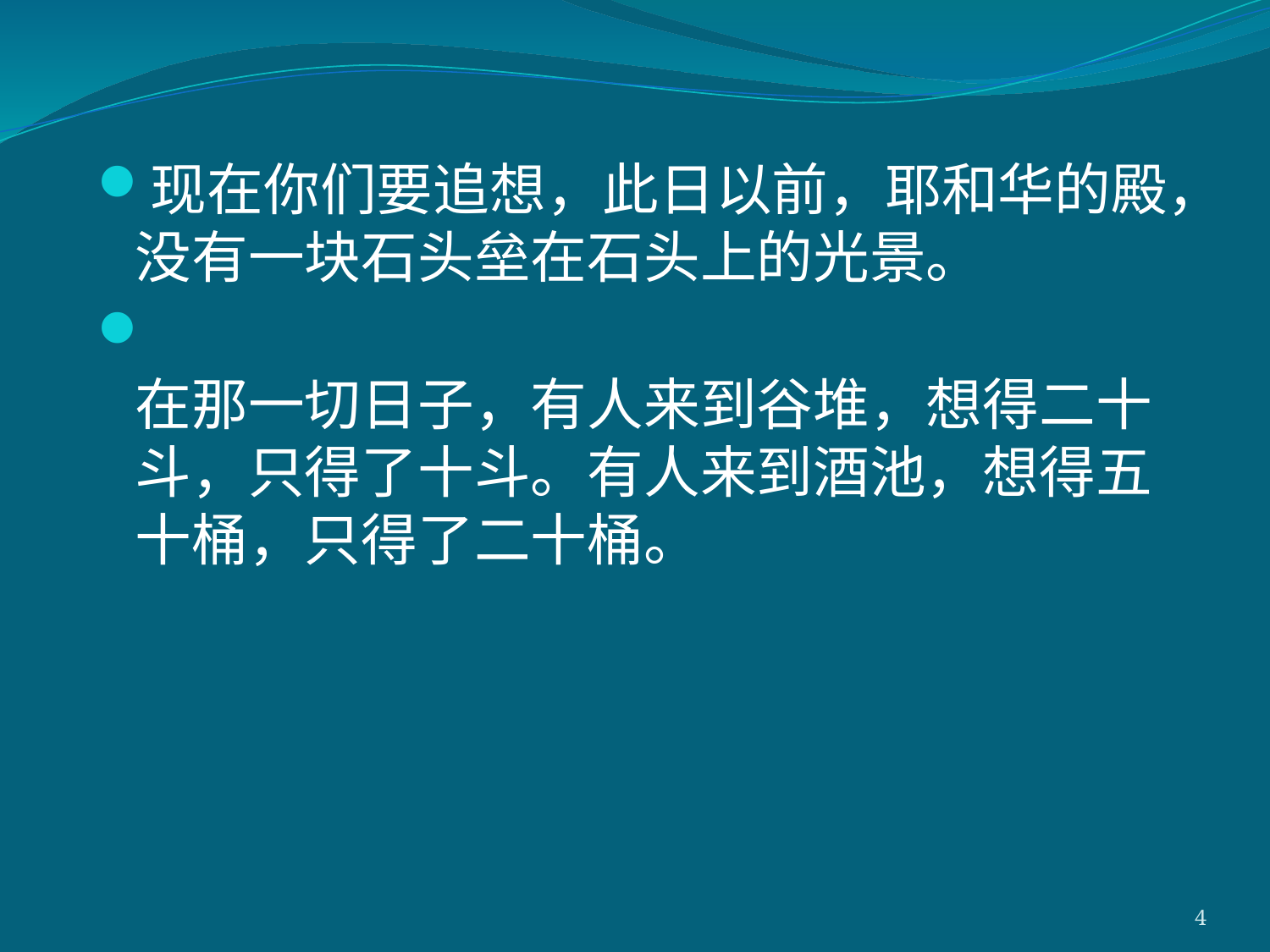

现在你们要追想，此日以前，耶和华的殿，没有一块石头垒在石头上的光景。
在那一切日子，有人来到谷堆，想得二十斗，只得了十斗。有人来到酒池，想得五十桶，只得了二十桶。
4